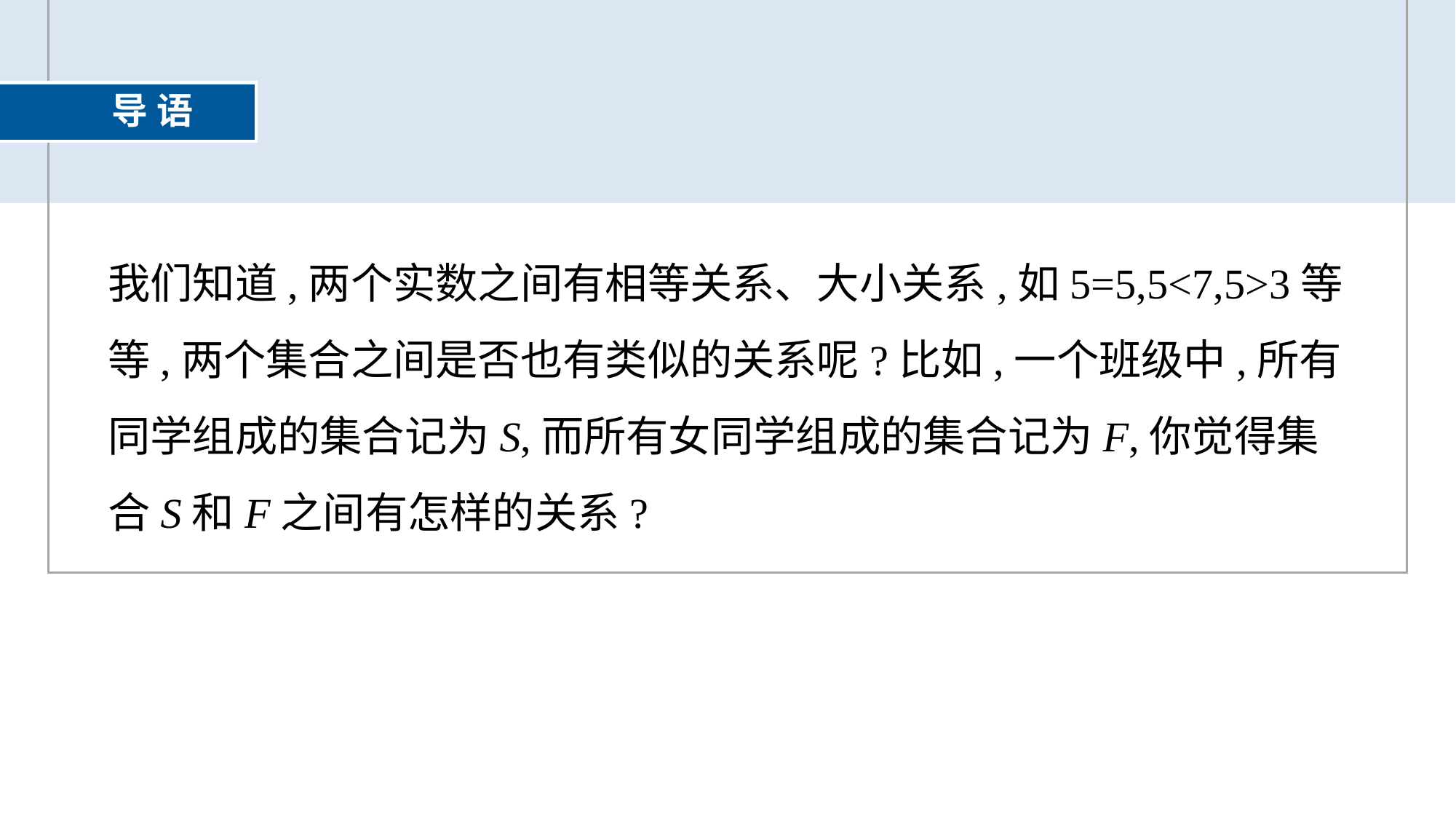

导 语

我们知道,两个实数之间有相等关系、大小关系,如5=5,5<7,5>3等等,两个集合之间是否也有类似的关系呢?比如,一个班级中,所有同学组成的集合记为S,而所有女同学组成的集合记为F,你觉得集合S和F之间有怎样的关系?